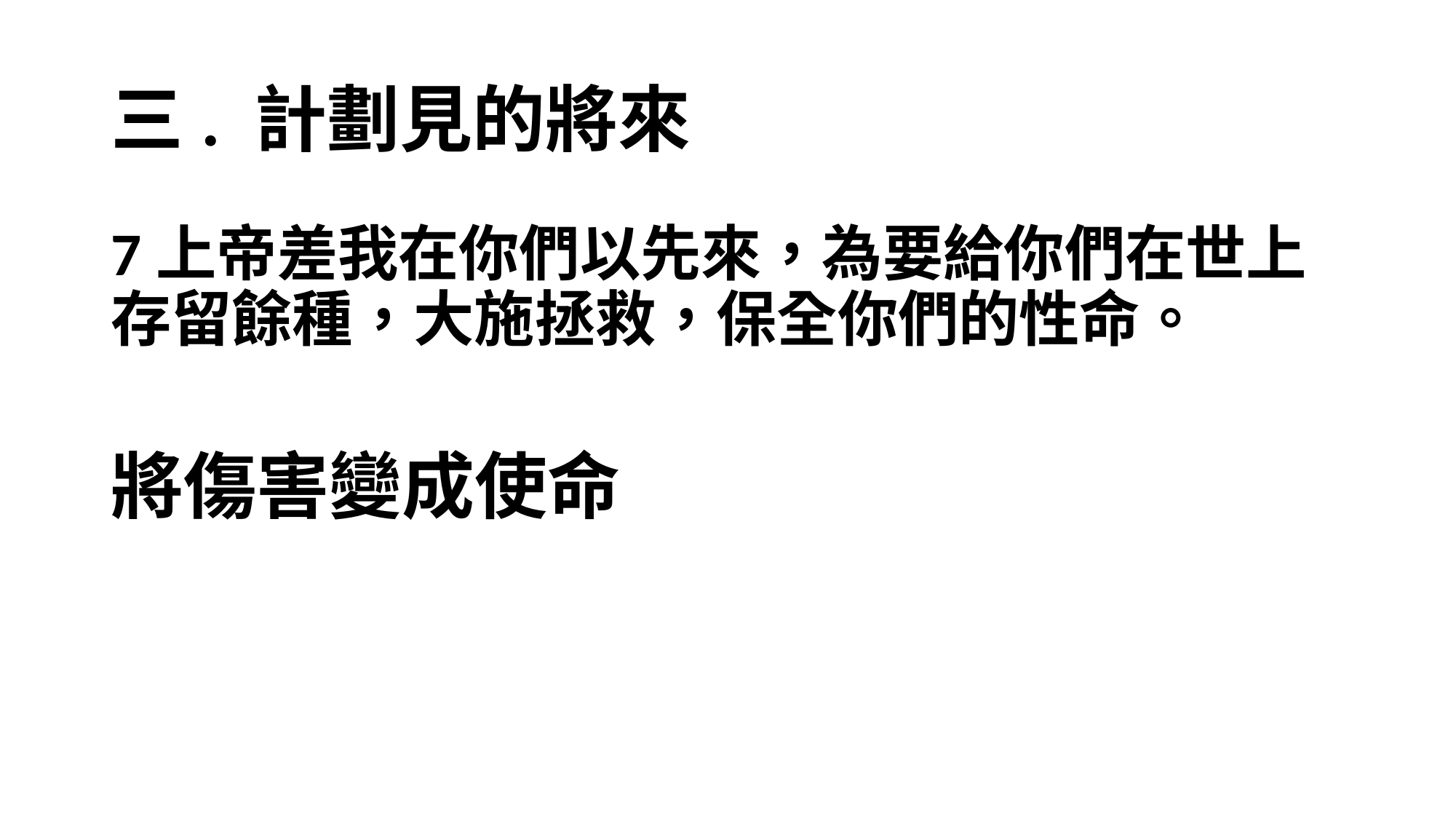

# 三. 計劃見的將來
7上帝差我在你們以先來，為要給你們在世上存留餘種，大施拯救，保全你們的性命。

將傷害變成使命